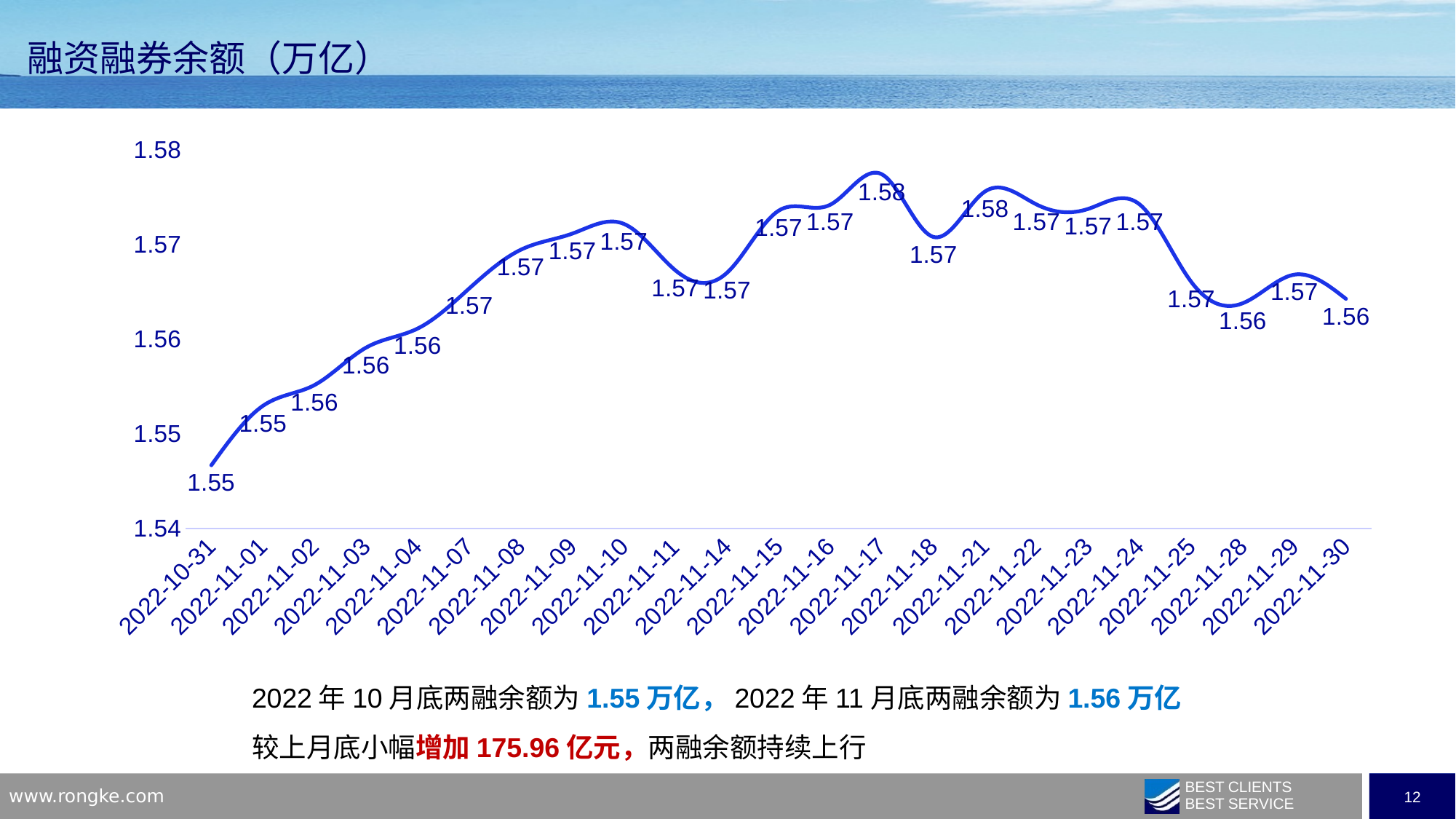

融资融券余额（万亿）

### Chart

| Category |  |
|---|---|
| 2022-10-31 | 1.546674458171 |
| 2022-11-01 | 1.552953664754 |
| 2022-11-02 | 1.555157355232 |
| 2022-11-03 | 1.559113122089 |
| 2022-11-04 | 1.5611307691879999 |
| 2022-11-07 | 1.565366103958 |
| 2022-11-08 | 1.569459326903 |
| 2022-11-09 | 1.571170926049 |
| 2022-11-10 | 1.572195207206 |
| 2022-11-11 | 1.567278395408 |
| 2022-11-14 | 1.567037150956 |
| 2022-11-15 | 1.5735895268739999 |
| 2022-11-16 | 1.574217246303 |
| 2022-11-17 | 1.577444534837 |
| 2022-11-18 | 1.57081381911 |
| 2022-11-21 | 1.575614139547 |
| 2022-11-22 | 1.574248654195 |
| 2022-11-23 | 1.5737765791559999 |
| 2022-11-24 | 1.574251810566 |
| 2022-11-25 | 1.566068296161 |
| 2022-11-28 | 1.563811488144 |
| 2022-11-29 | 1.566829769947 |
| 2022-11-30 | 1.564269976387 |
2022年10月底两融余额为1.55万亿，2022年11月底两融余额为1.56万亿
较上月底小幅增加175.96亿元，两融余额持续上行